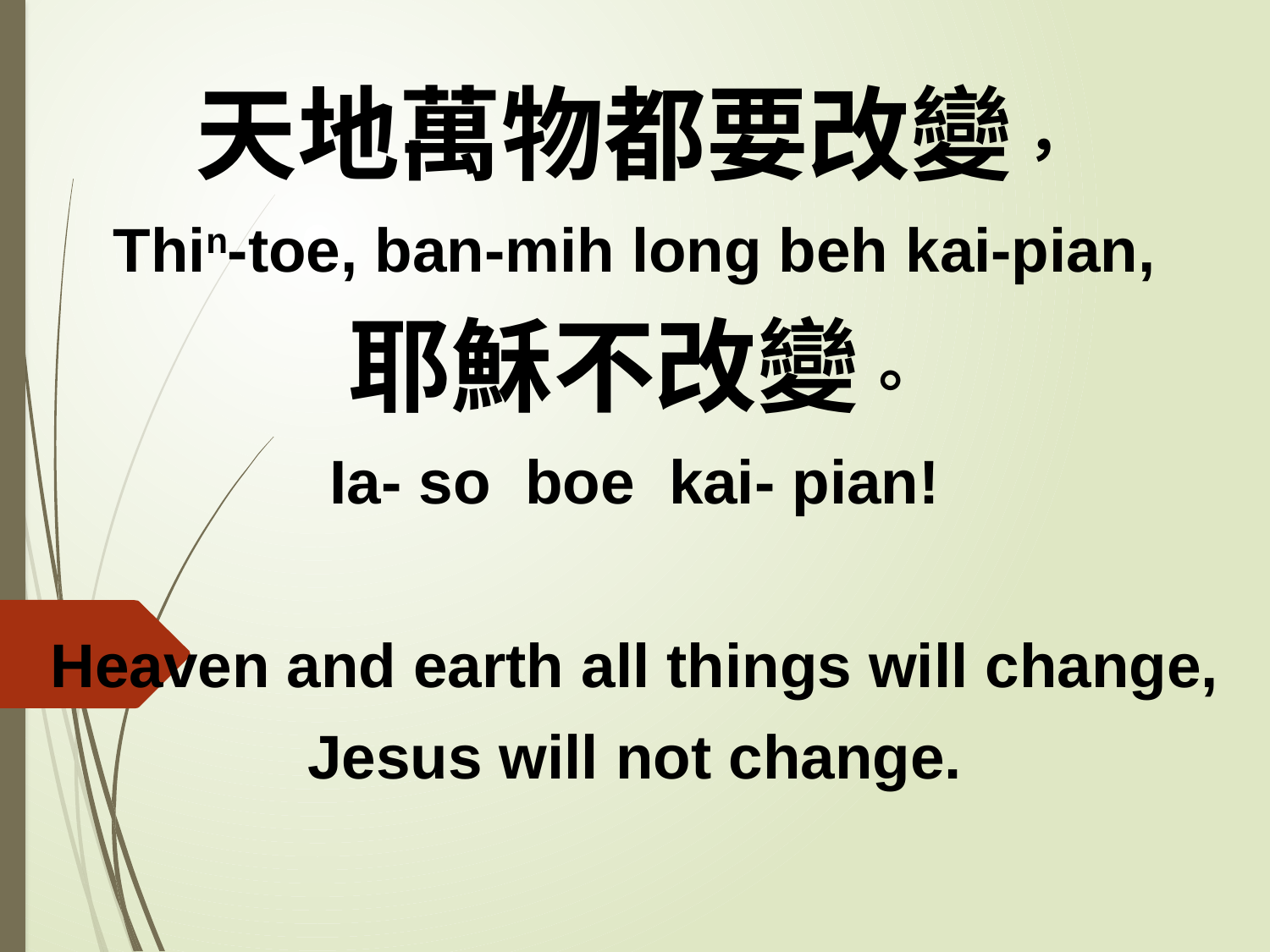

天地萬物都要改變，
Thin-toe, ban-mih long beh kai-pian,
耶穌不改變。
Ia- so  boe  kai- pian!

Heaven and earth all things will change,
Jesus will not change.